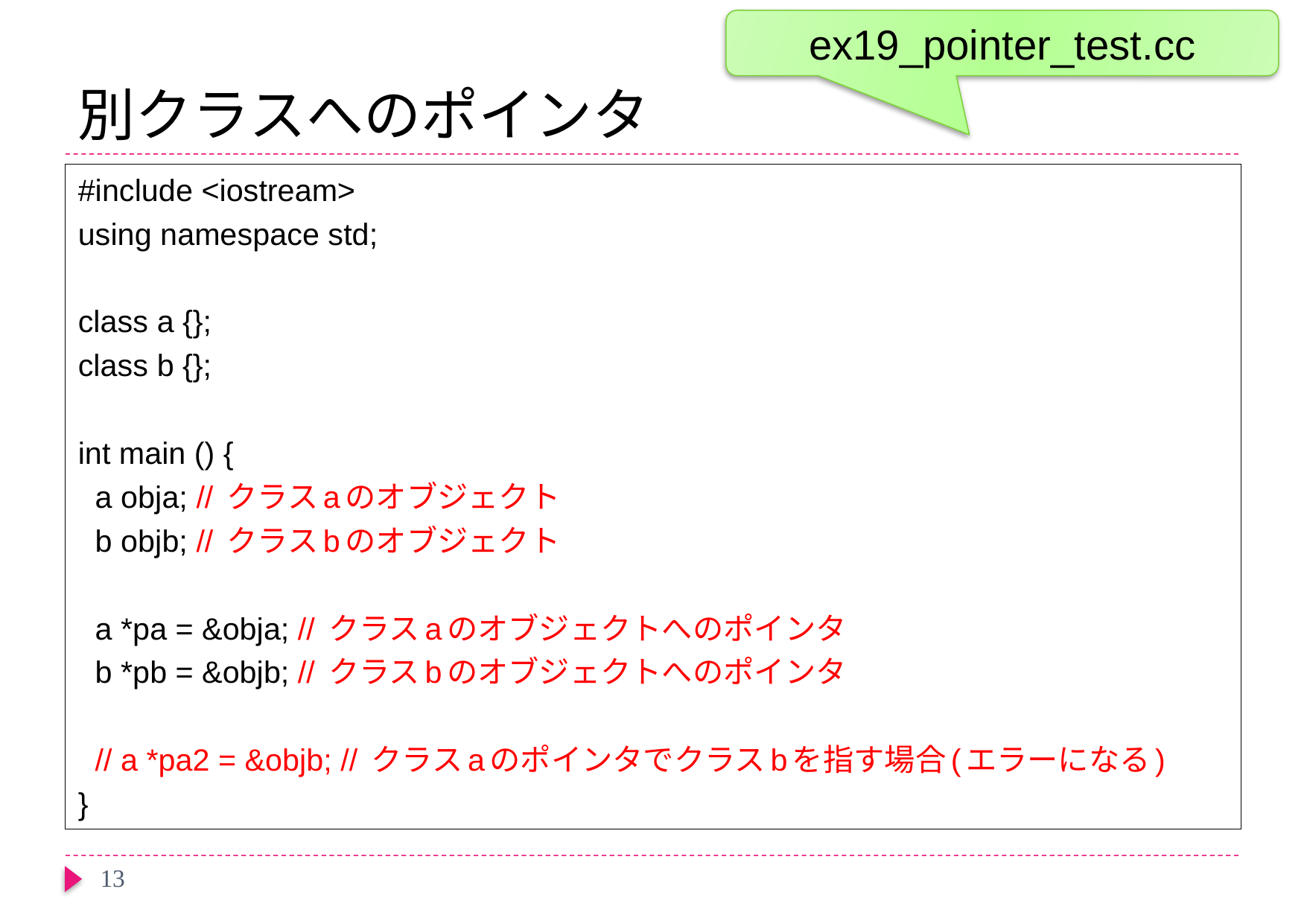

ex19_pointer_test.cc
# 別クラスへのポインタ
#include <iostream>
using namespace std;

class a {};
class b {};

int main () {
  a obja; // クラスaのオブジェクト
  b objb; // クラスbのオブジェクト

  a *pa = &obja; // クラスaのオブジェクトへのポインタ
  b *pb = &objb; // クラスbのオブジェクトへのポインタ

  // a *pa2 = &objb; // クラスaのポインタでクラスbを指す場合(エラーになる)
}
13